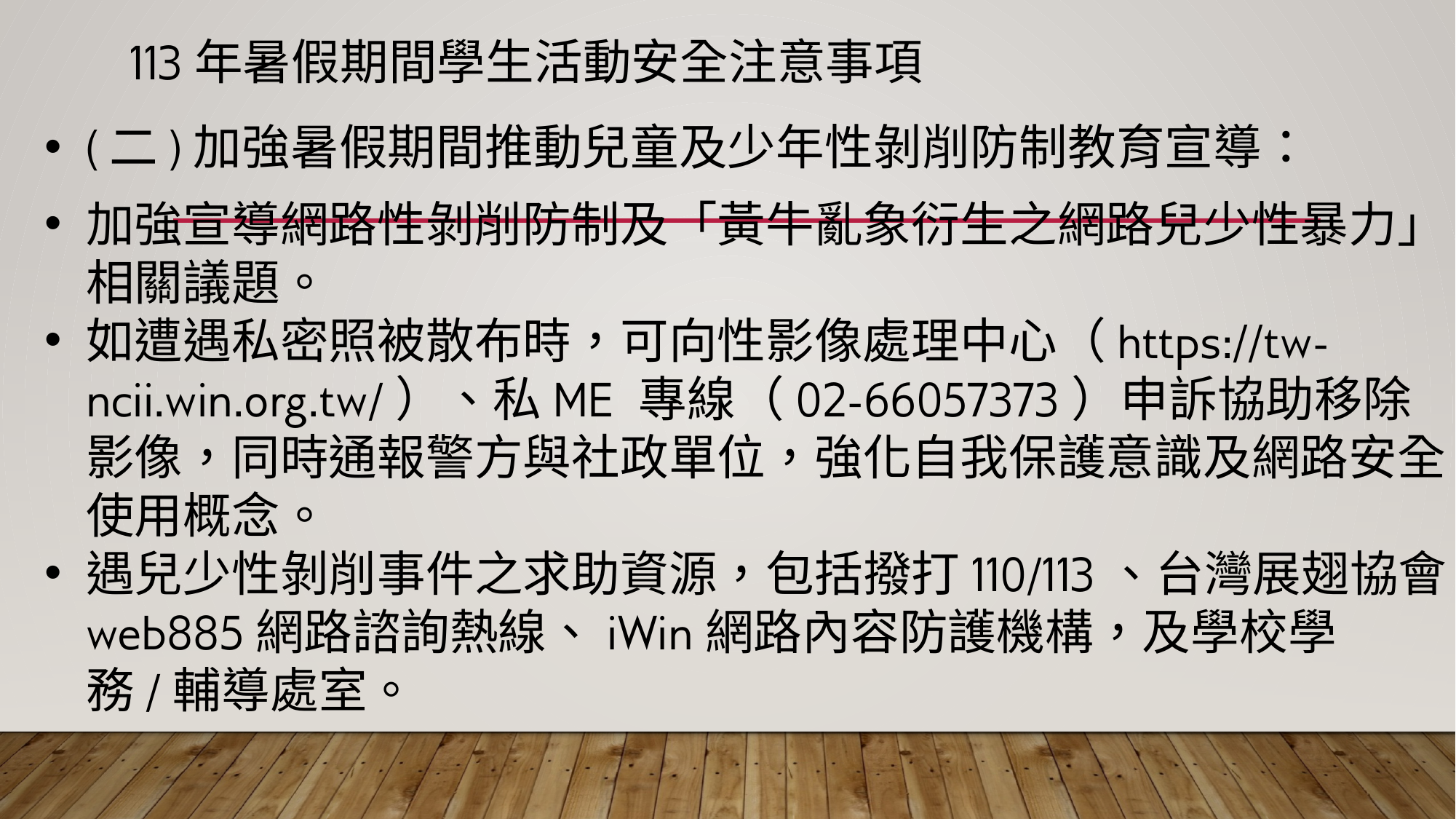

# 113年暑假期間學生活動安全注意事項
(二)加強暑假期間推動兒童及少年性剝削防制教育宣導：
加強宣導網路性剝削防制及「黃牛亂象衍生之網路兒少性暴力」相關議題。
如遭遇私密照被散布時，可向性影像處理中心（https://tw-ncii.win.org.tw/）、私ME 專線（02-66057373）申訴協助移除影像，同時通報警方與社政單位，強化自我保護意識及網路安全使用概念。
遇兒少性剝削事件之求助資源，包括撥打110/113、台灣展翅協會web885網路諮詢熱線、iWin網路內容防護機構，及學校學務/輔導處室。